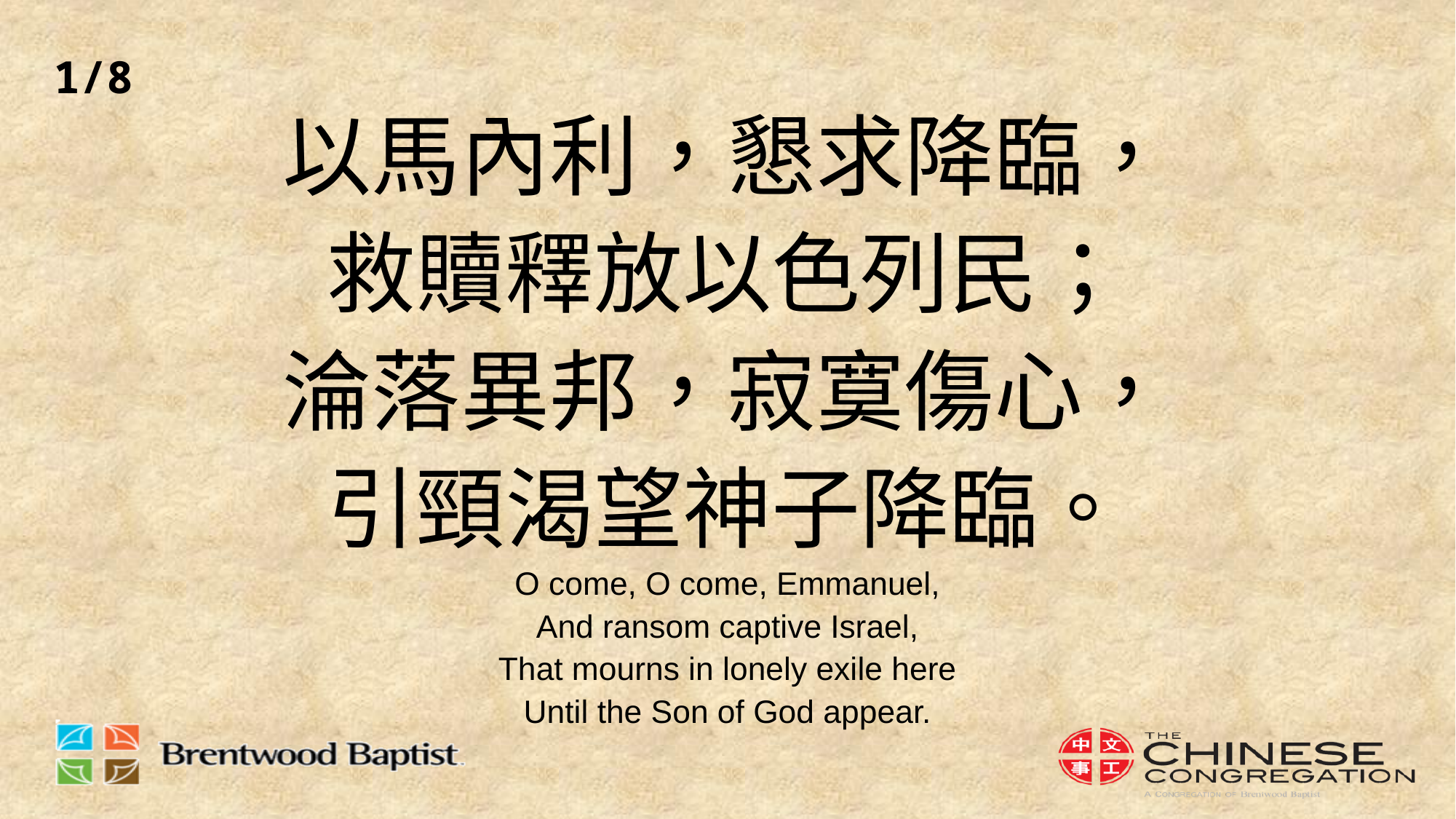

1/8
# 以馬內利，懇求降臨， 救贖釋放以色列民； 淪落異邦，寂寞傷心， 引頸渴望神子降臨。 O come, O come, Emmanuel, And ransom captive Israel, That mourns in lonely exile here Until the Son of God appear.